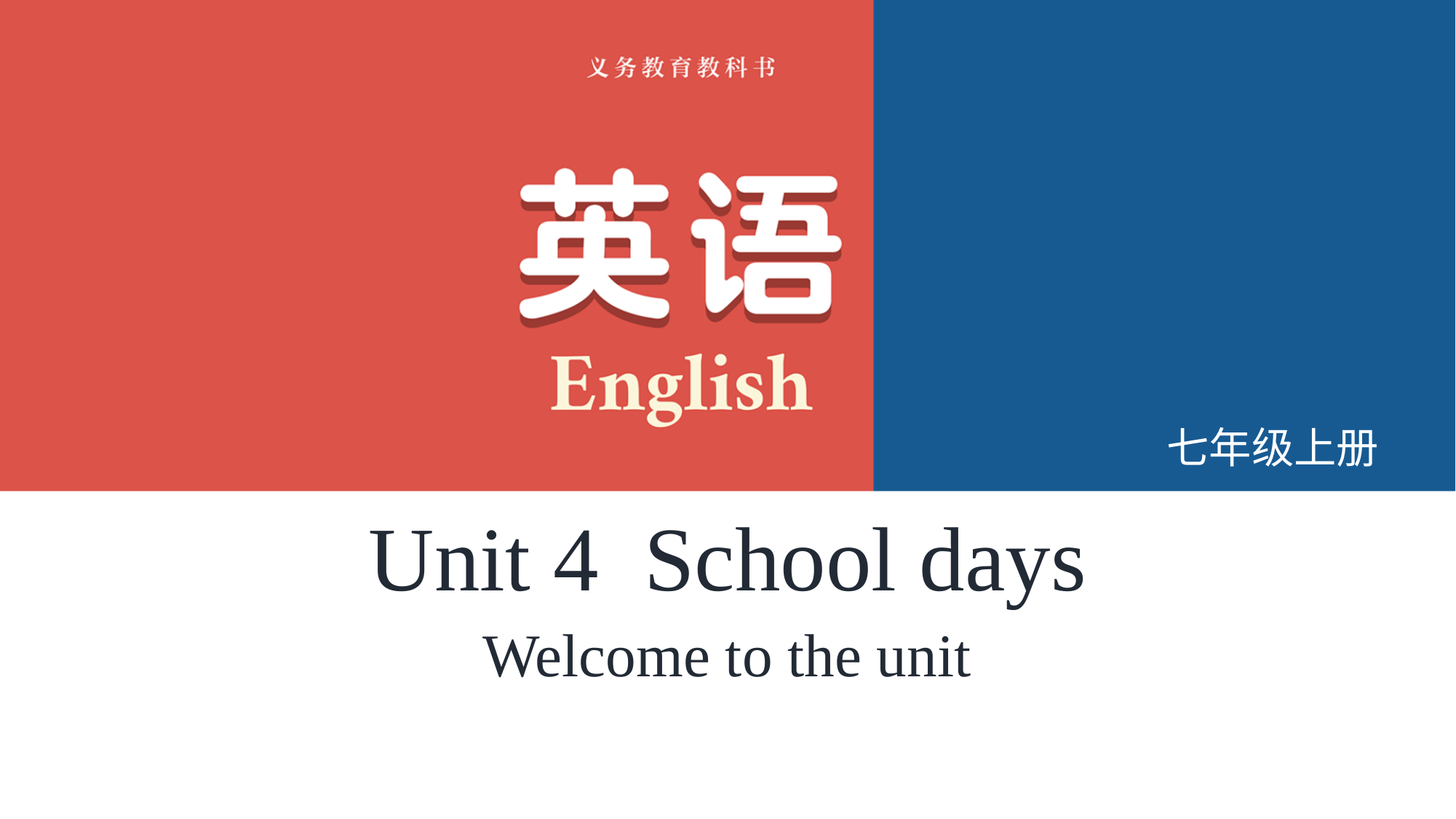

七年级上册
Unit 4  School days
Welcome to the unit